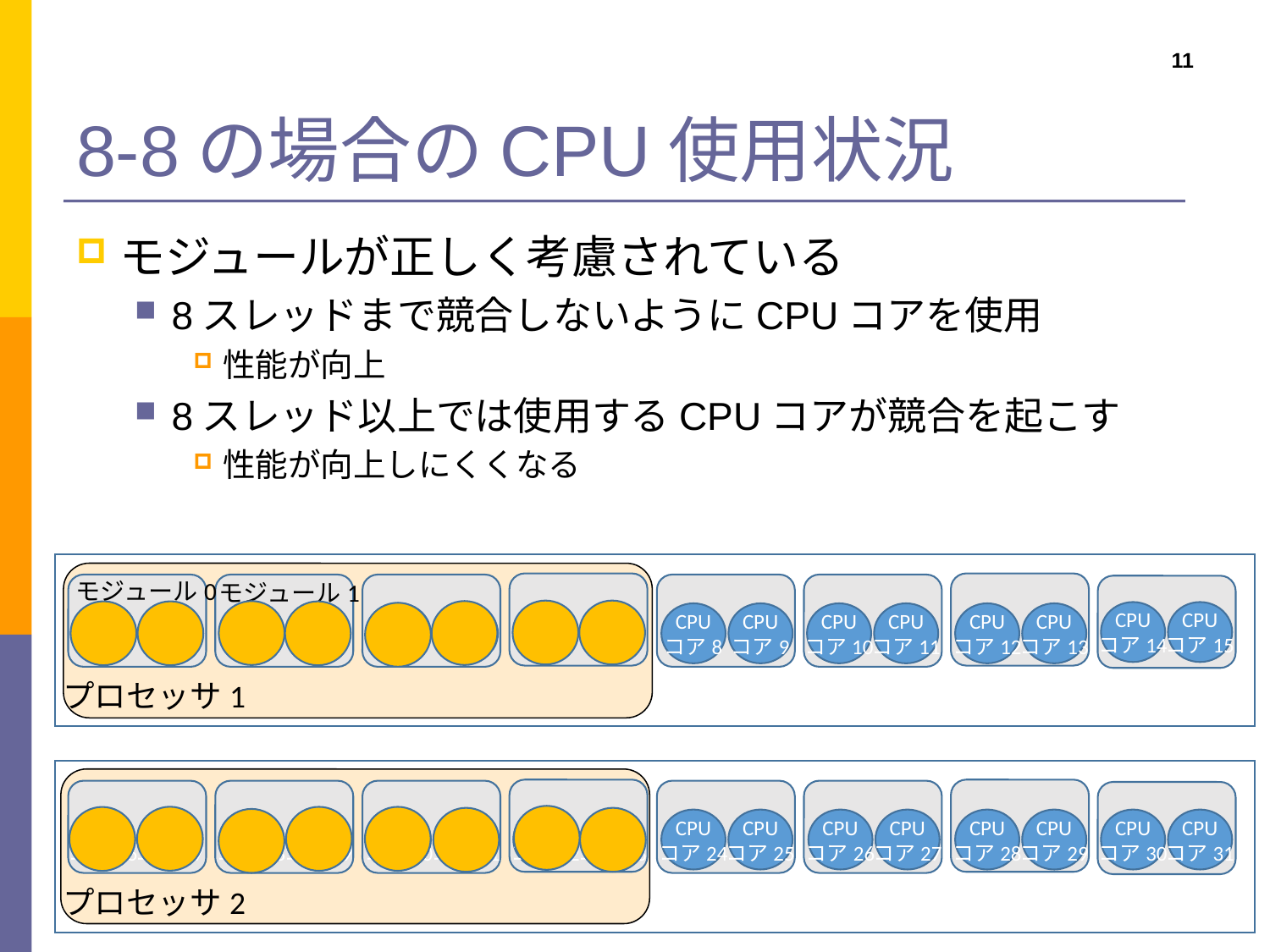

# 8-8の場合のCPU使用状況
11
モジュールが正しく考慮されている
8スレッドまで競合しないようにCPUコアを使用
性能が向上
8スレッド以上では使用するCPUコアが競合を起こす
性能が向上しにくくなる

モジュール0
モジュール1

CPU
コア14
CPU
コア15

CPU
コア0
CPU
コア1
CPU
コア2
CPU
コア3
CPU
コア4
CPU
コア5
CPU
コア6
CPU
コア7
CPU
コア8
CPU
コア9
CPU
コア10
CPU
コア11
CPU
コア12
CPU
コア13
プロセッサ1

CPU
コア16
CPU
コア17
CPU
コア18
CPU
コア19
CPU
コア20
CPU
コア21
CPU
コア22
CPU
コア23
CPU
コア24
CPU
コア25
CPU
コア26
CPU
コア27
CPU
コア28
CPU
コア29
CPU
コア30
CPU
コア31
プロセッサ2